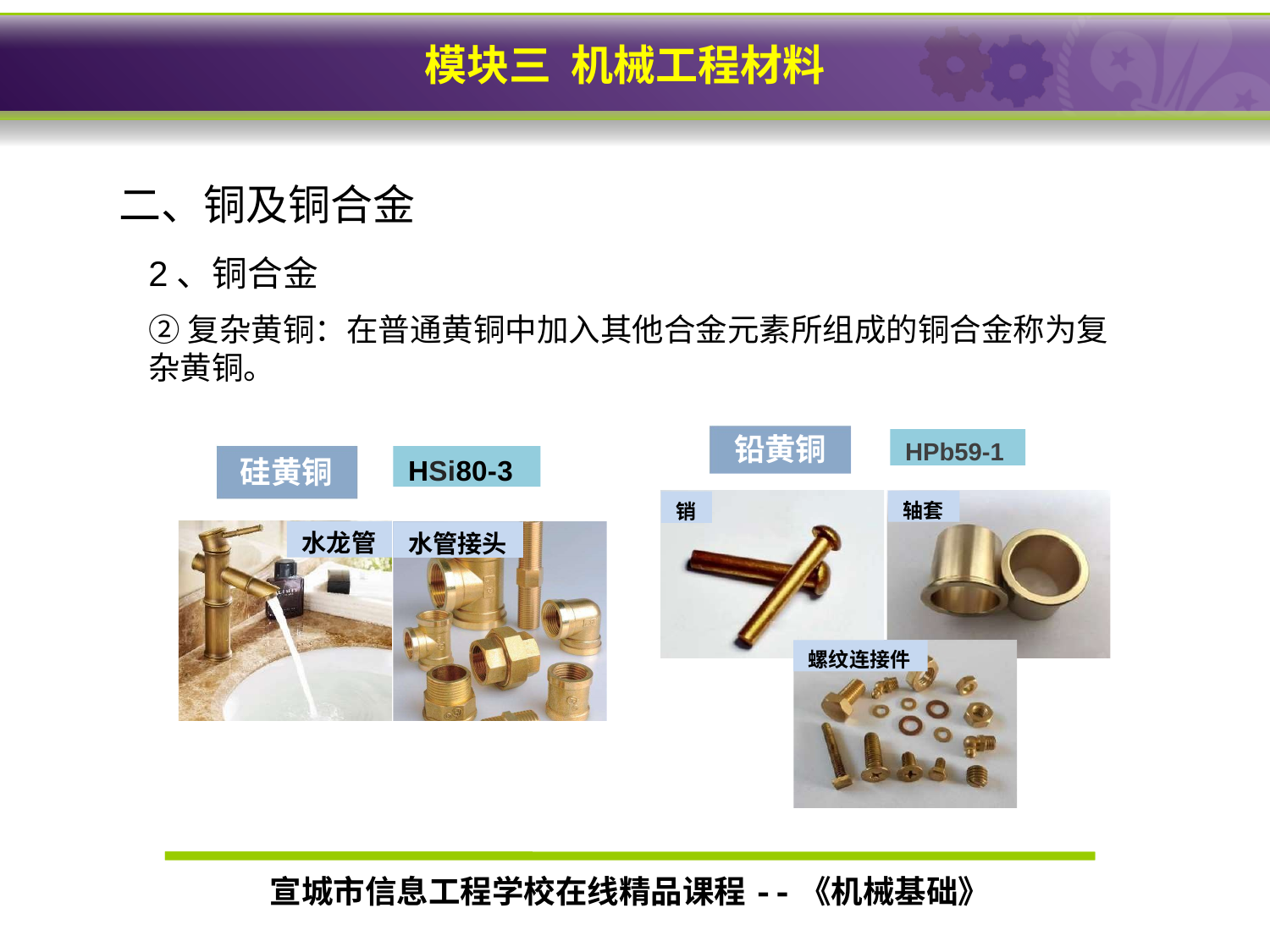

二、铜及铜合金
2、铜合金
②复杂黄铜：在普通黄铜中加入其他合金元素所组成的铜合金称为复杂黄铜。

铅黄铜
HPb59-1

HSi80-3
硅黄铜

轴套
销

水龙管

水管接头
螺纹连接件